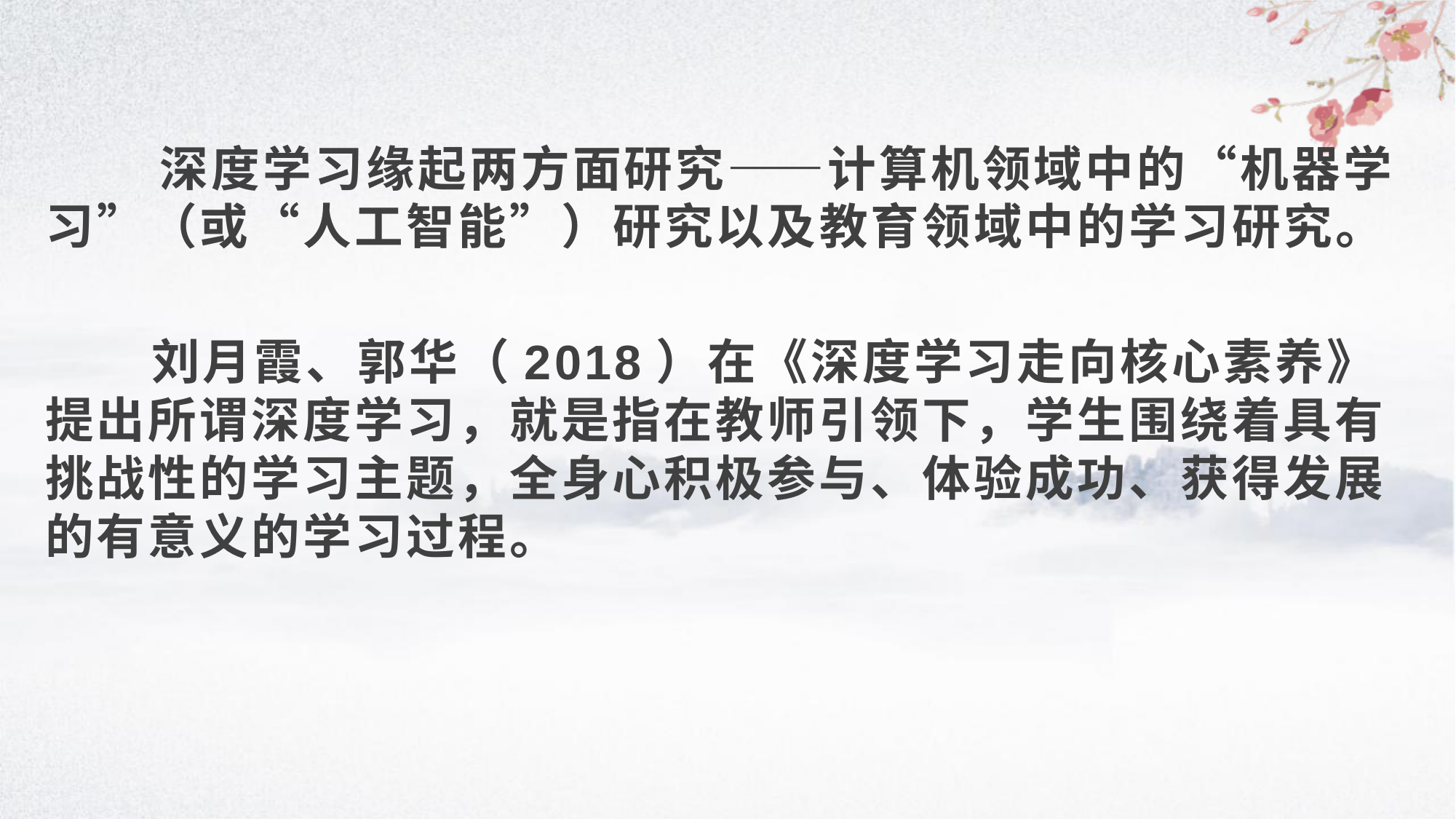

# 深度学习缘起两方面研究——计算机领域中的“机器学习”（或“人工智能”）研究以及教育领域中的学习研究。
       刘月霞、郭华（2018）在《深度学习走向核心素养》提出所谓深度学习，就是指在教师引领下，学生围绕着具有挑战性的学习主题，全身心积极参与、体验成功、获得发展的有意义的学习过程。